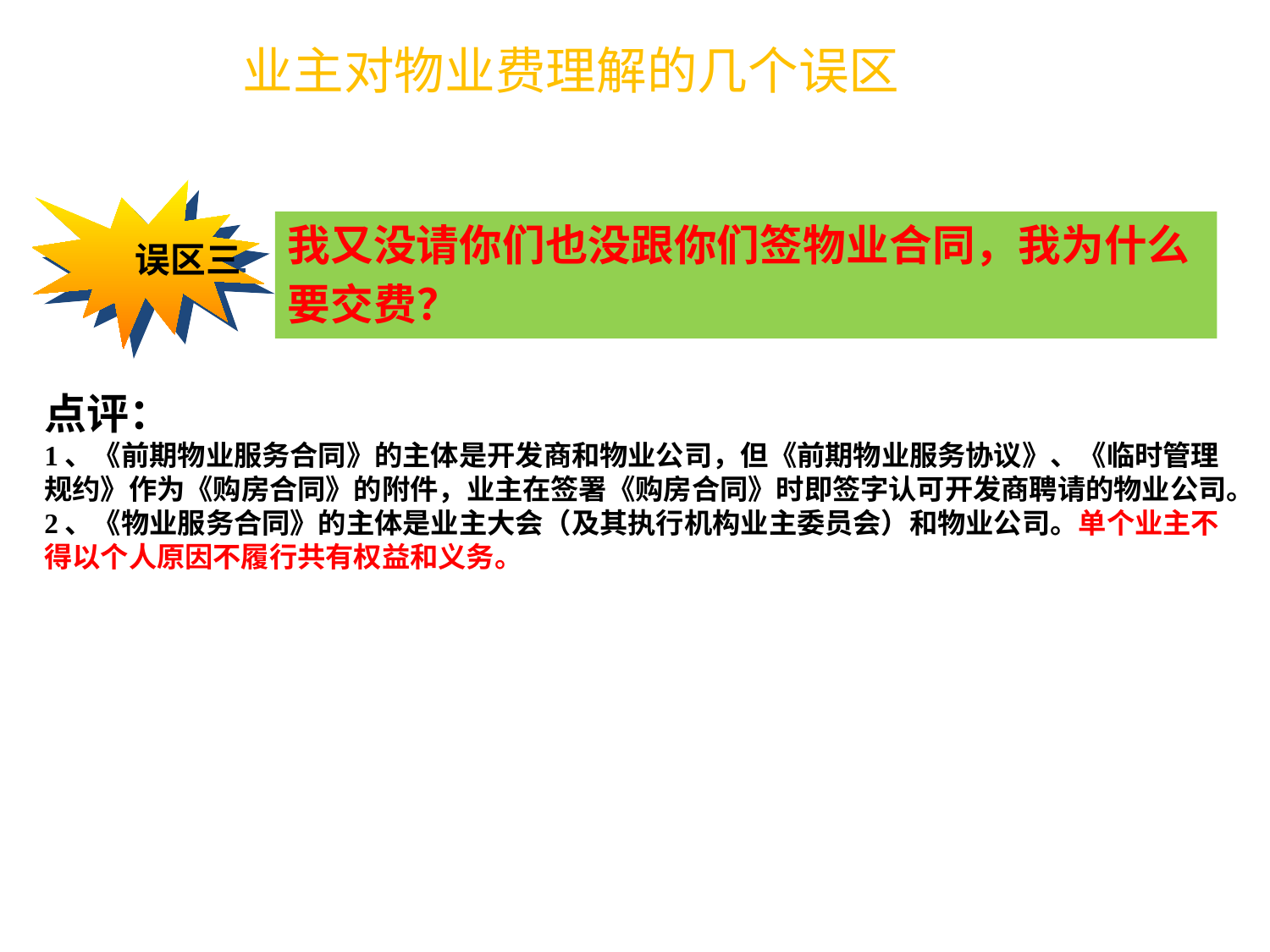

# 业主对物业费理解的几个误区
    误区三
我又没请你们也没跟你们签物业合同，我为什么
要交费？
点评：
1、《前期物业服务合同》的主体是开发商和物业公司，但《前期物业服务协议》、《临时管理规约》作为《购房合同》的附件，业主在签署《购房合同》时即签字认可开发商聘请的物业公司。
2、《物业服务合同》的主体是业主大会（及其执行机构业主委员会）和物业公司。单个业主不得以个人原因不履行共有权益和义务。